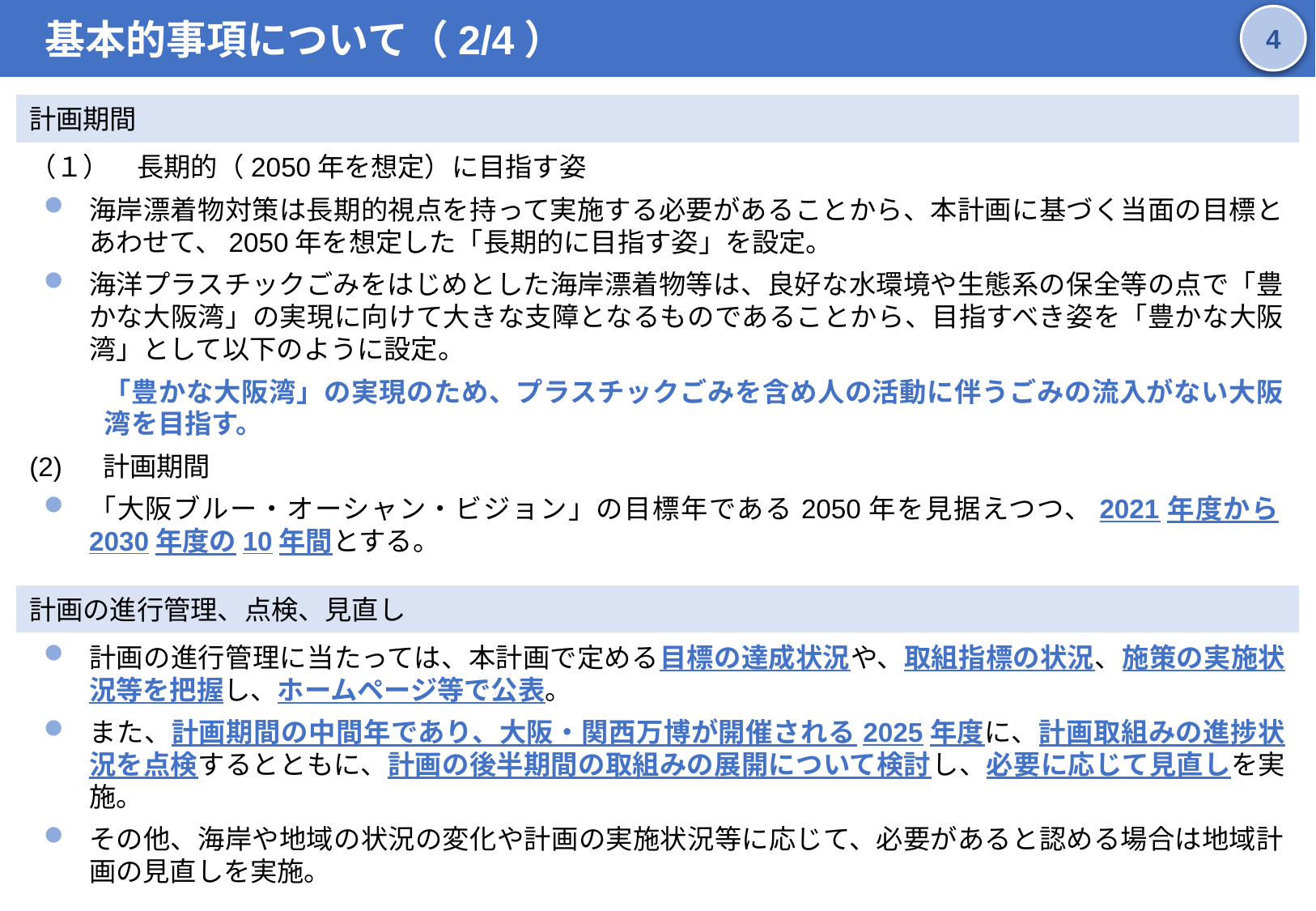

基本的事項について（2/4）
4
計画期間
（１）　長期的（2050年を想定）に目指す姿
海岸漂着物対策は長期的視点を持って実施する必要があることから、本計画に基づく当面の目標とあわせて、2050年を想定した「長期的に目指す姿」を設定。
海洋プラスチックごみをはじめとした海岸漂着物等は、良好な水環境や生態系の保全等の点で「豊かな大阪湾」の実現に向けて大きな支障となるものであることから、目指すべき姿を「豊かな大阪湾」として以下のように設定。
「豊かな大阪湾」の実現のため、プラスチックごみを含め人の活動に伴うごみの流入がない大阪湾を目指す。
(2) 　計画期間
「大阪ブルー・オーシャン・ビジョン」の目標年である2050年を見据えつつ、2021年度から2030年度の10年間とする。
計画の進行管理、点検、見直し
計画の進行管理に当たっては、本計画で定める目標の達成状況や、取組指標の状況、施策の実施状況等を把握し、ホームページ等で公表。
また、計画期間の中間年であり、大阪・関西万博が開催される2025年度に、計画取組みの進捗状況を点検するとともに、計画の後半期間の取組みの展開について検討し、必要に応じて見直しを実施。
その他、海岸や地域の状況の変化や計画の実施状況等に応じて、必要があると認める場合は地域計画の見直しを実施。